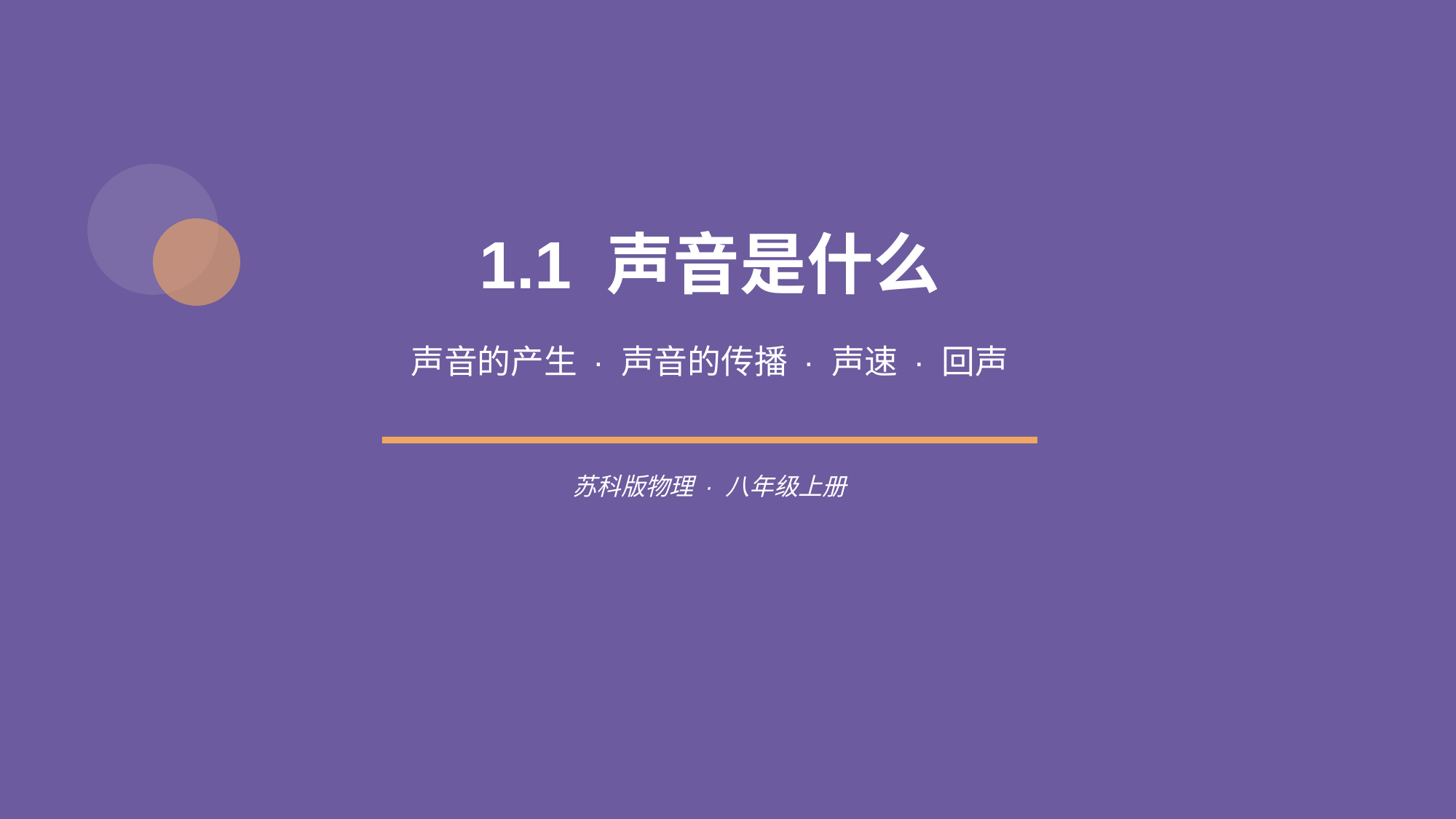

1.1 声音是什么

声音的产生 · 声音的传播 · 声速 · 回声

苏科版物理 · 八年级上册